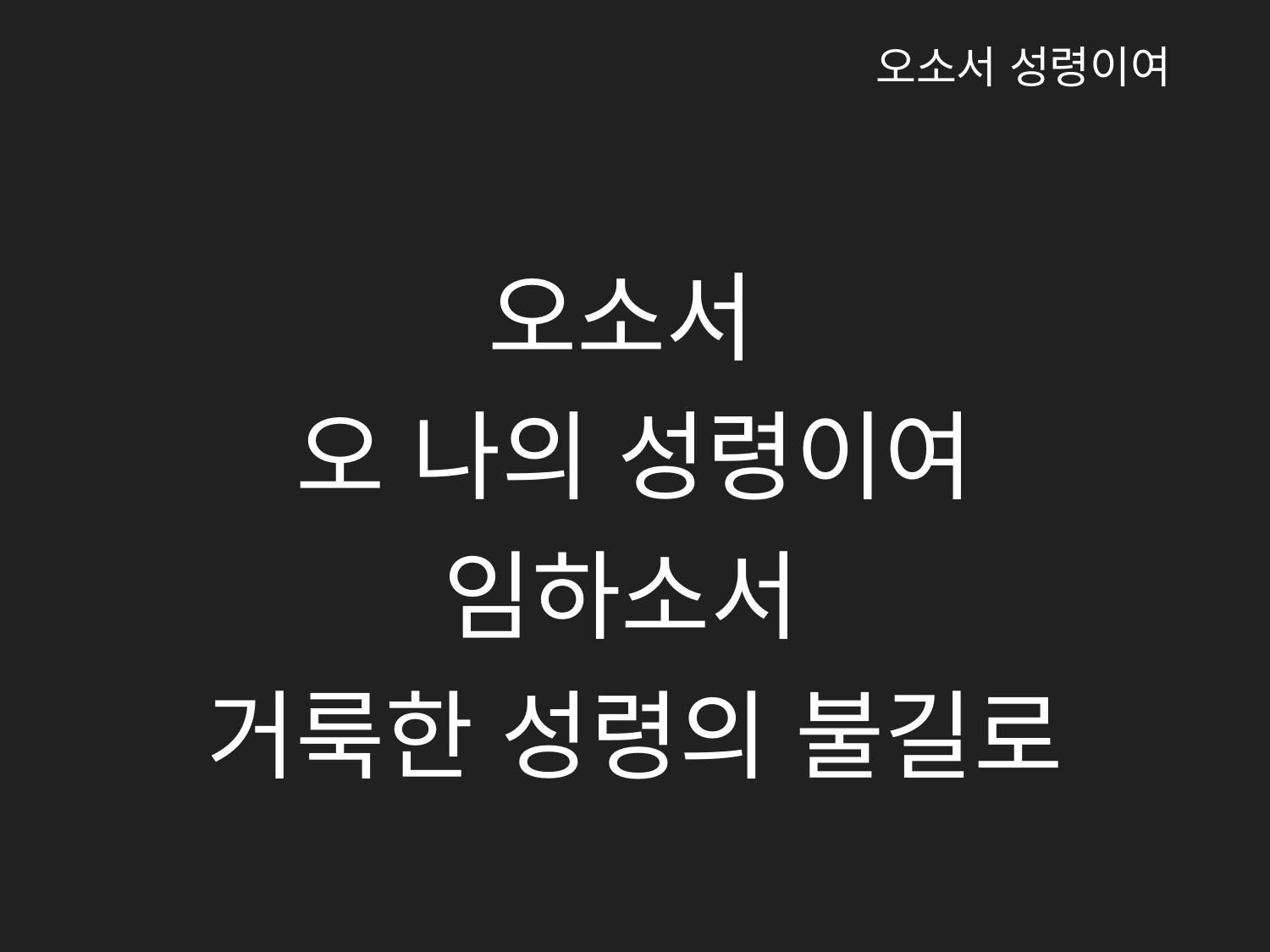

오소서 성령이여
오소서
오 나의 성령이여
임하소서
거룩한 성령의 불길로